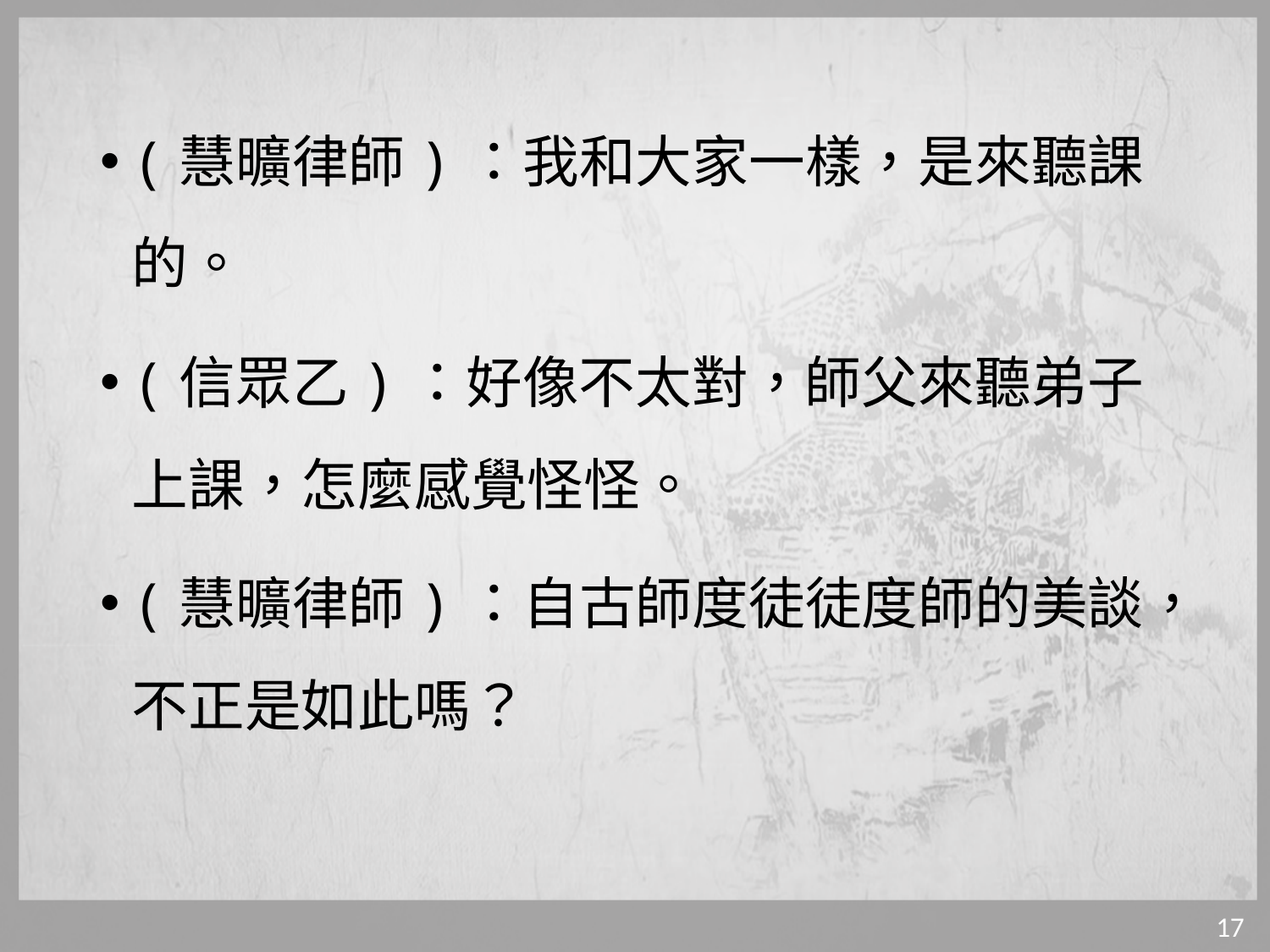

(慧曠律師)：我和大家一樣，是來聽課的。
(信眾乙)：好像不太對，師父來聽弟子上課，怎麼感覺怪怪。
(慧曠律師)：自古師度徒徒度師的美談，不正是如此嗎？

17